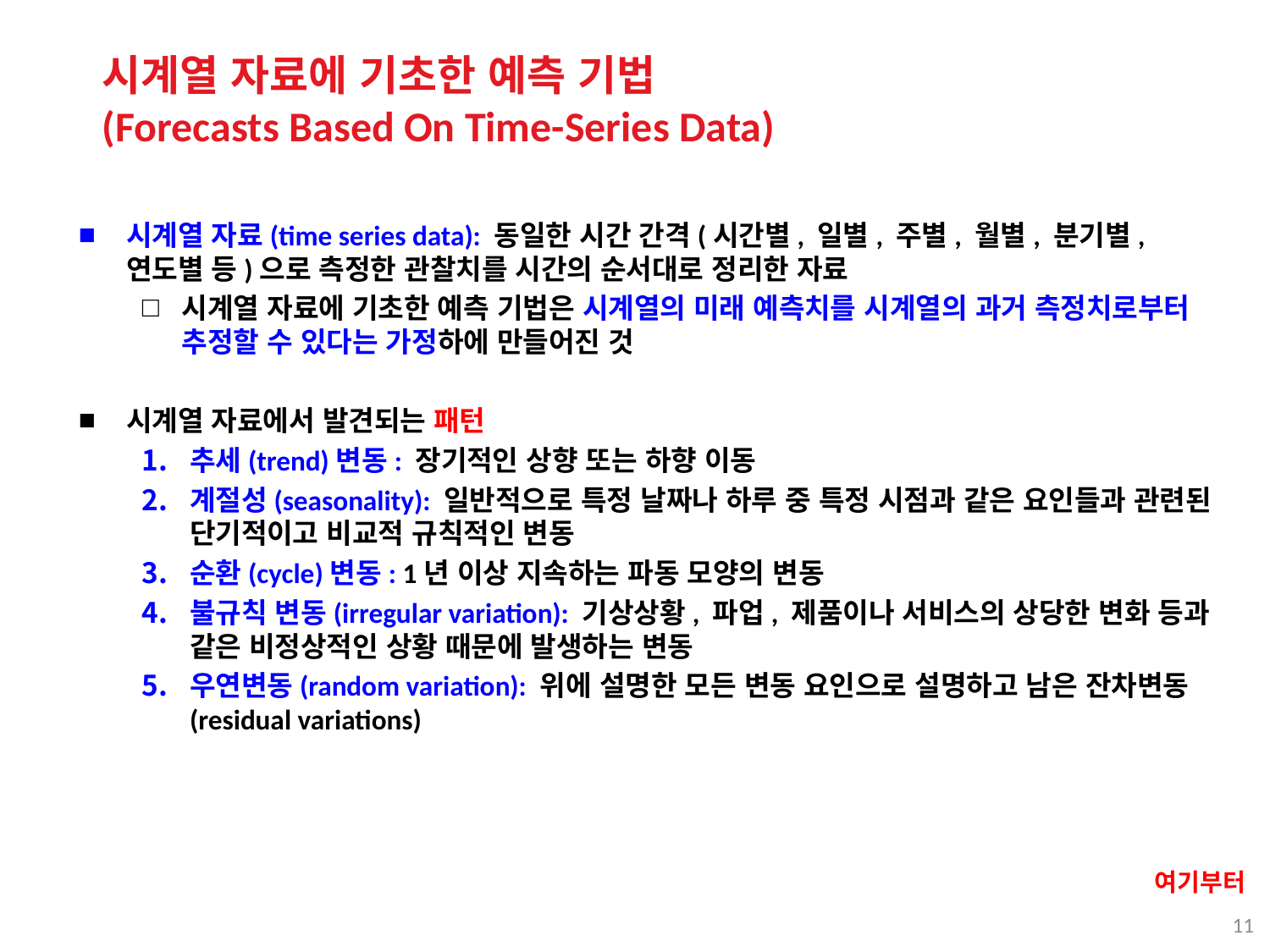

시계열 자료에 기초한 예측 기법
(Forecasts Based On Time-Series Data)
시계열 자료(time series data): 동일한 시간 간격(시간별, 일별, 주별, 월별, 분기별, 연도별 등)으로 측정한 관찰치를 시간의 순서대로 정리한 자료
시계열 자료에 기초한 예측 기법은 시계열의 미래 예측치를 시계열의 과거 측정치로부터 추정할 수 있다는 가정하에 만들어진 것

시계열 자료에서 발견되는 패턴
추세(trend)변동: 장기적인 상향 또는 하향 이동
계절성(seasonality): 일반적으로 특정 날짜나 하루 중 특정 시점과 같은 요인들과 관련된 단기적이고 비교적 규칙적인 변동
순환(cycle)변동: 1년 이상 지속하는 파동 모양의 변동
불규칙 변동(irregular variation): 기상상황, 파업, 제품이나 서비스의 상당한 변화 등과 같은 비정상적인 상황 때문에 발생하는 변동
우연변동(random variation): 위에 설명한 모든 변동 요인으로 설명하고 남은 잔차변동(residual variations)

여기부터
11